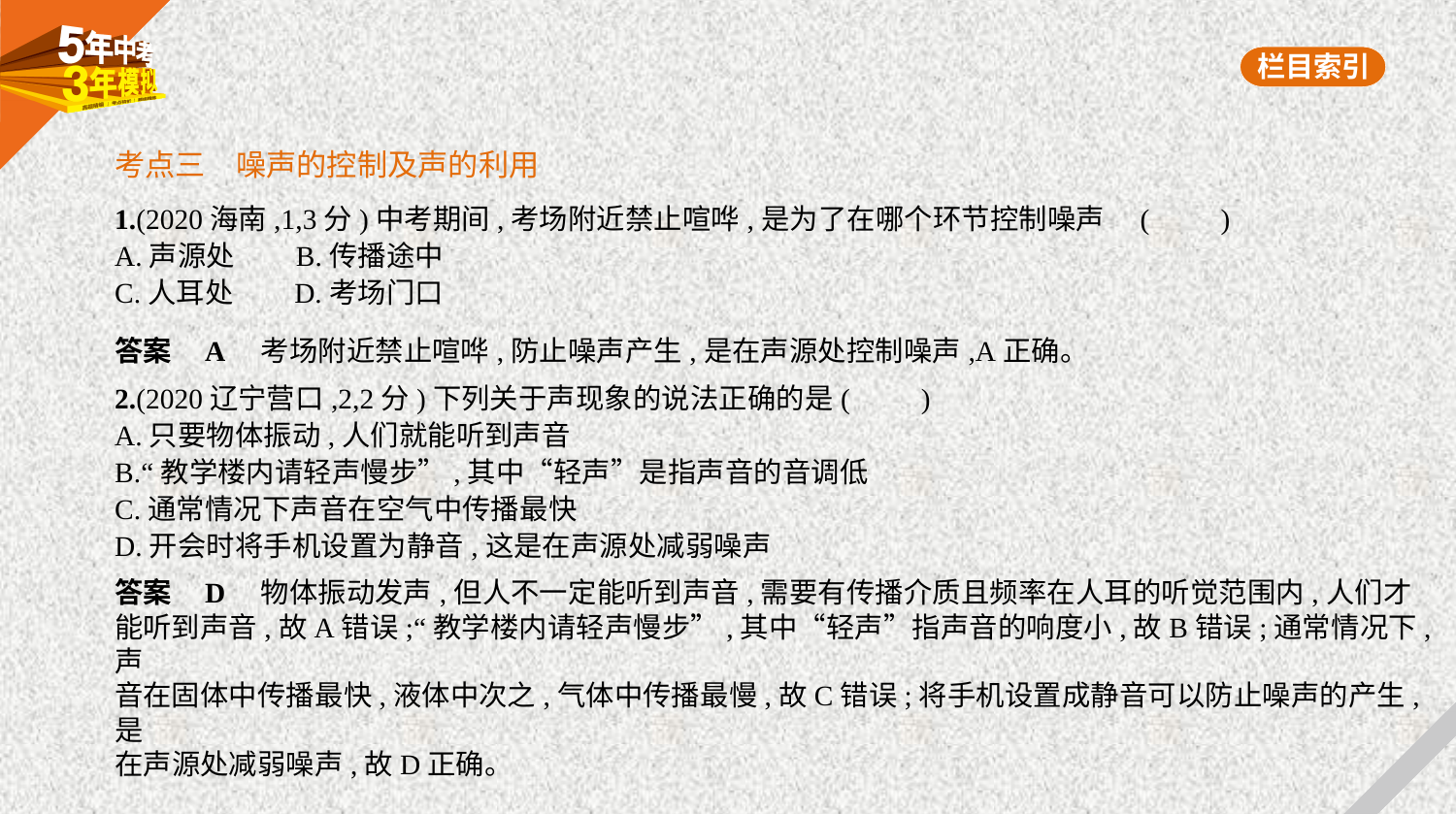

考点三　噪声的控制及声的利用
1.(2020海南,1,3分)中考期间,考场附近禁止喧哗,是为了在哪个环节控制噪声 (　　)
A.声源处　    B.传播途中
C.人耳处　    D.考场门口
答案    A　考场附近禁止喧哗,防止噪声产生,是在声源处控制噪声,A正确。
2.(2020辽宁营口,2,2分)下列关于声现象的说法正确的是(　　)
A.只要物体振动,人们就能听到声音
B.“教学楼内请轻声慢步”,其中“轻声”是指声音的音调低
C.通常情况下声音在空气中传播最快
D.开会时将手机设置为静音,这是在声源处减弱噪声
答案    D　物体振动发声,但人不一定能听到声音,需要有传播介质且频率在人耳的听觉范围内,人们才
能听到声音,故A错误;“教学楼内请轻声慢步”,其中“轻声”指声音的响度小,故B错误;通常情况下,声
音在固体中传播最快,液体中次之,气体中传播最慢,故C错误;将手机设置成静音可以防止噪声的产生,是
在声源处减弱噪声,故D正确。